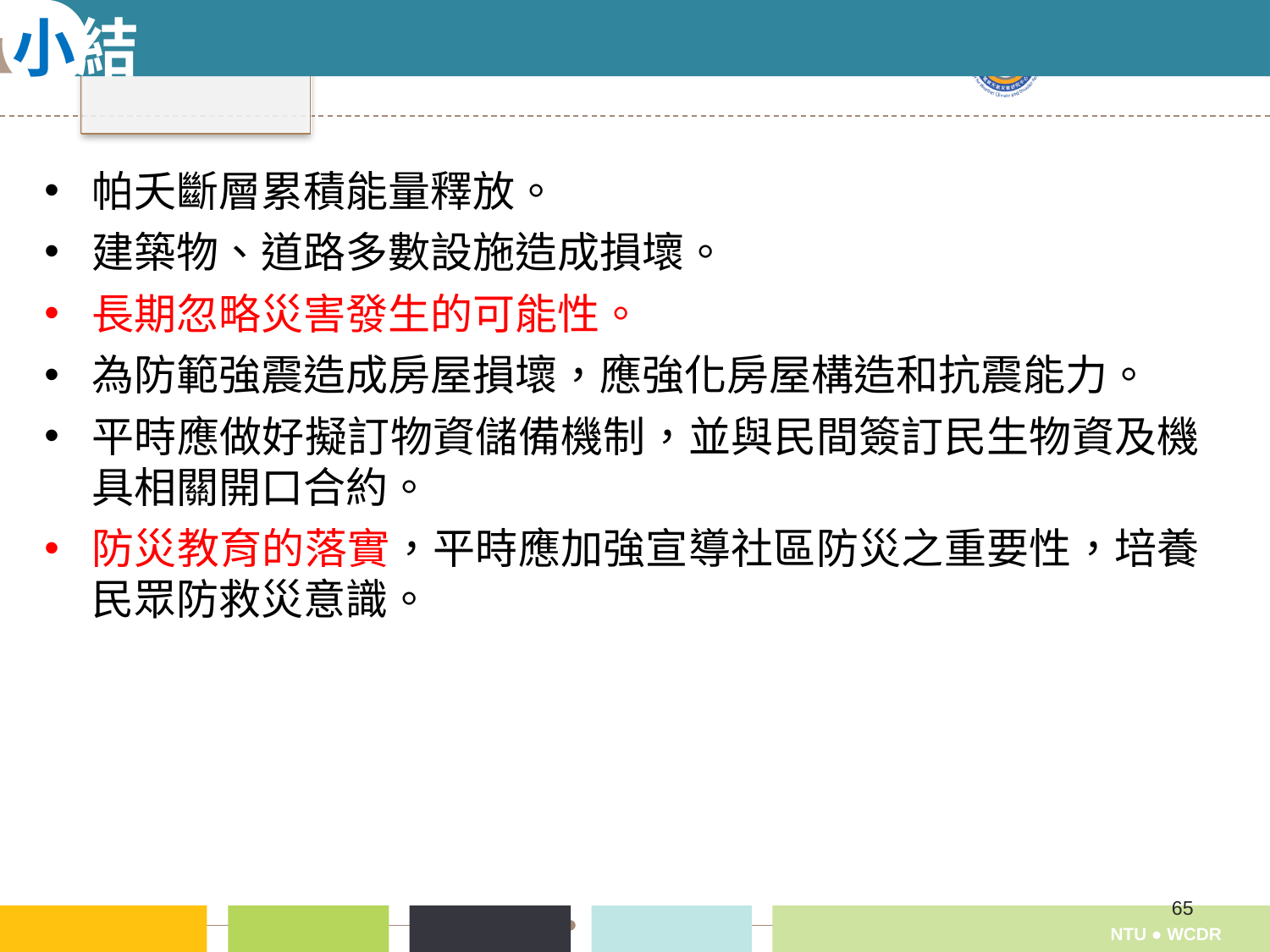

小結
帕夭斷層累積能量釋放。
建築物、道路多數設施造成損壞。
長期忽略災害發生的可能性。
為防範強震造成房屋損壞，應強化房屋構造和抗震能力。
平時應做好擬訂物資儲備機制，並與民間簽訂民生物資及機具相關開口合約。
防災教育的落實，平時應加強宣導社區防災之重要性，培養民眾防救災意識。
65